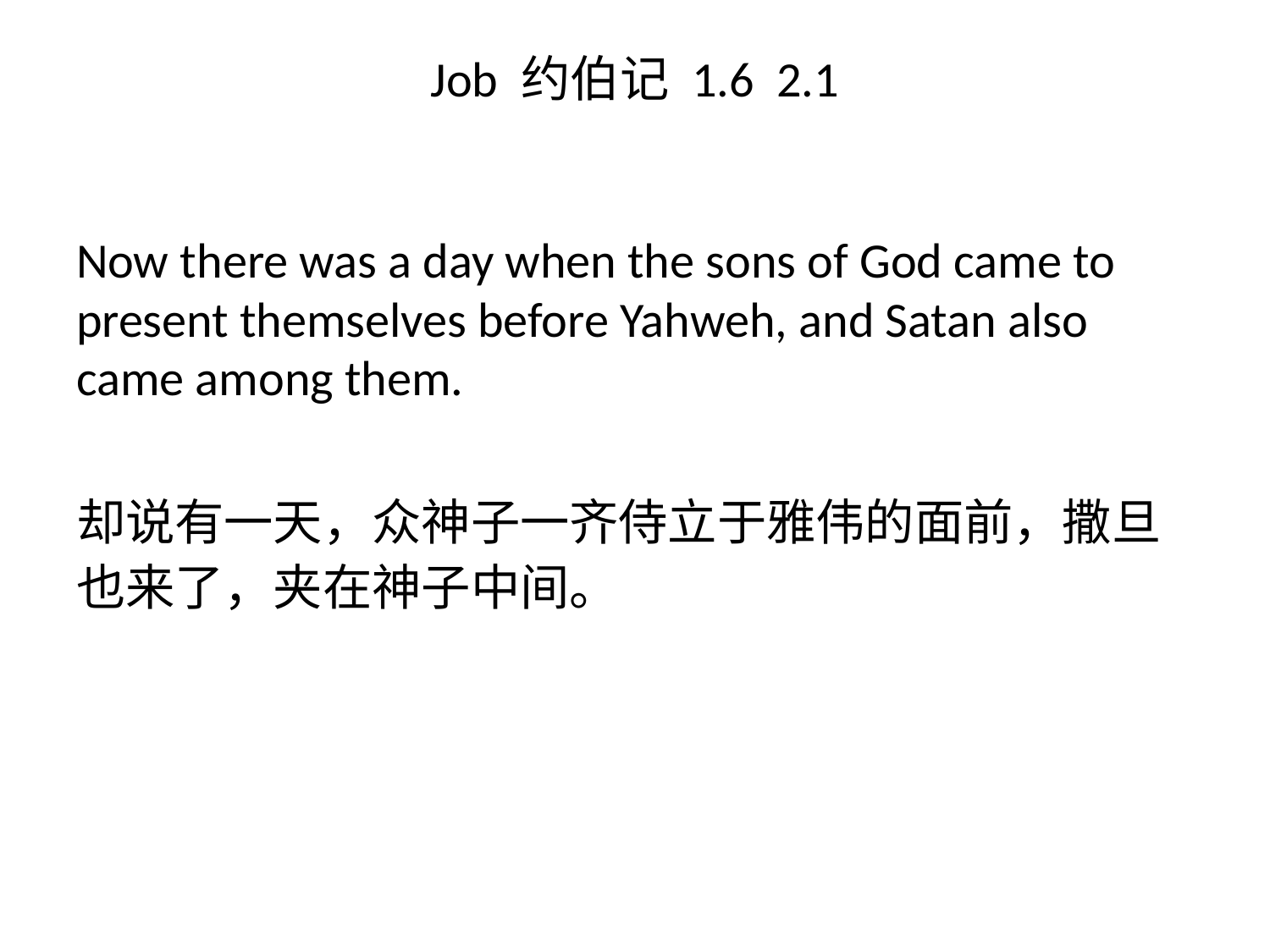

# Job 约伯记 1.6  2.1
Now there was a day when the sons of God came to present themselves before Yahweh, and Satan also came among them.

却说有一天，众神子一齐侍立于雅伟的面前，撒旦也来了，夹在神子中间。